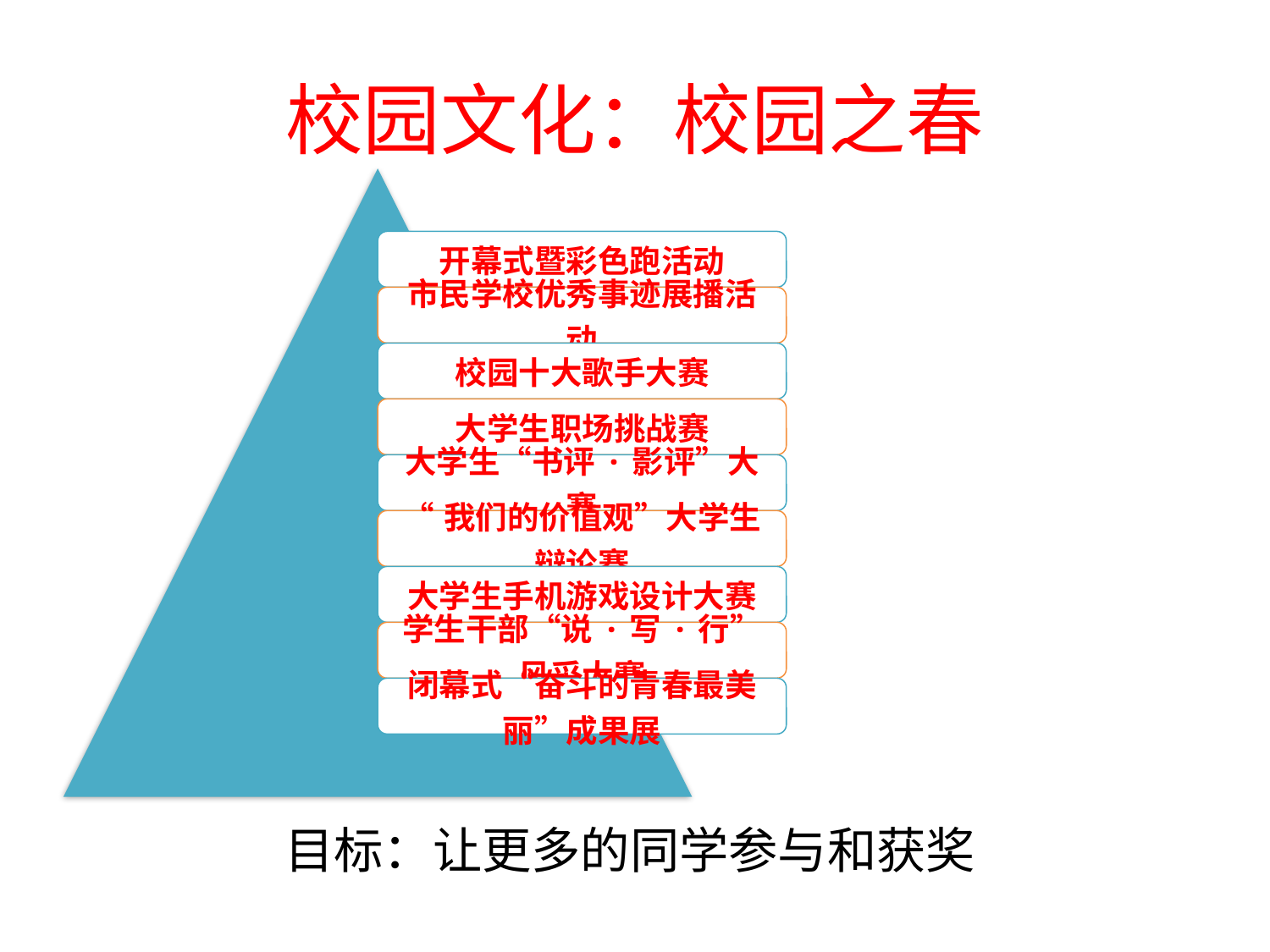

# 校园文化：校园之春
开幕式暨彩色跑活动
市民学校优秀事迹展播活动
校园十大歌手大赛
大学生职场挑战赛
大学生“书评·影评”大赛
“我们的价值观”大学生辩论赛
大学生手机游戏设计大赛
学生干部“说·写·行”风采大赛
闭幕式“奋斗的青春最美丽”成果展
目标：让更多的同学参与和获奖